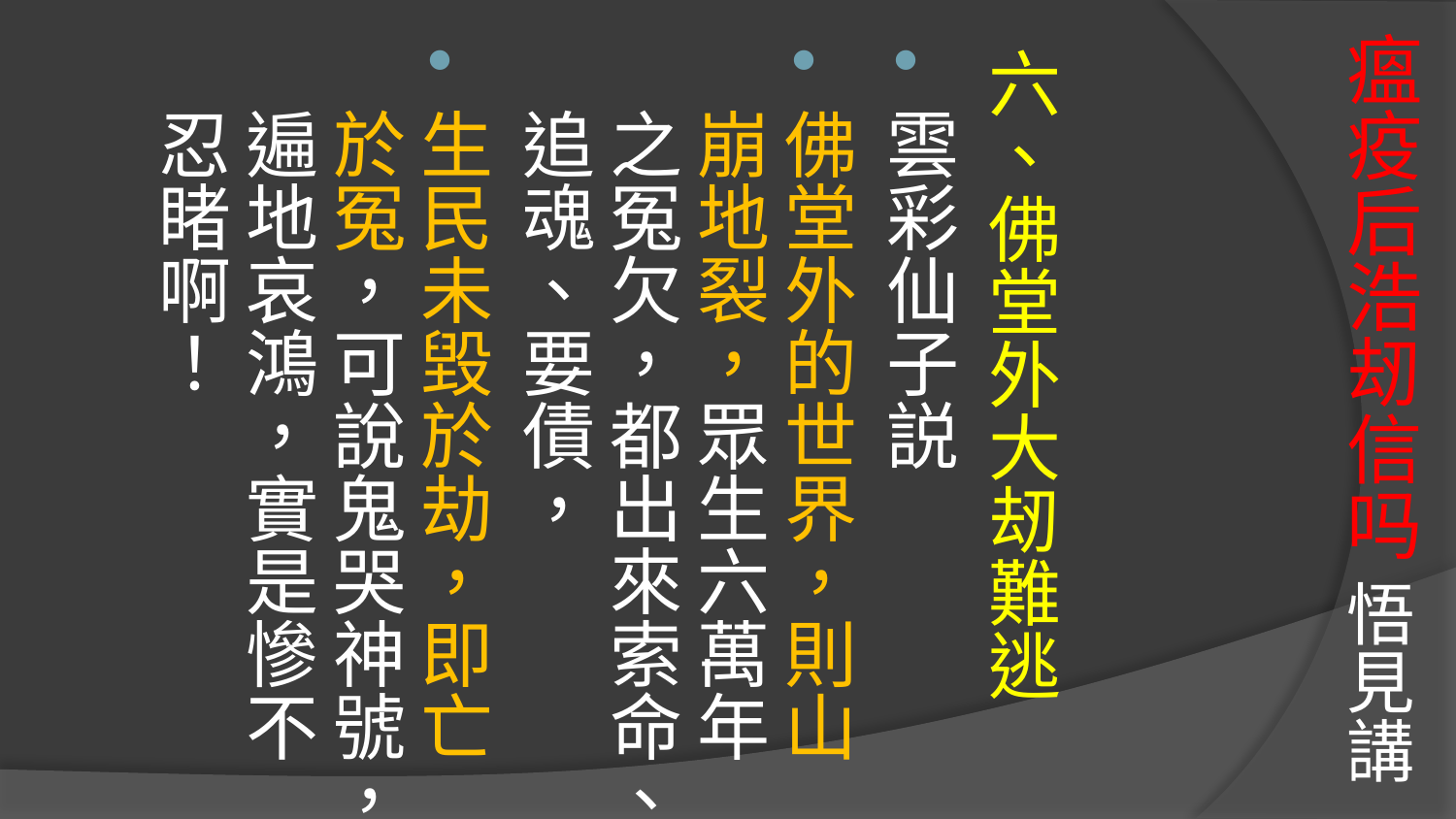

# 瘟疫后浩刼信吗 悟見講
六、佛堂外大刼難逃
雲彩仙子説
佛堂外的世界，則山崩地裂，眾生六萬年之冤欠，都出來索命、追魂、要債，
生民未毀於劫，即亡於冤，可說鬼哭神號，遍地哀鴻，實是慘不忍睹啊！